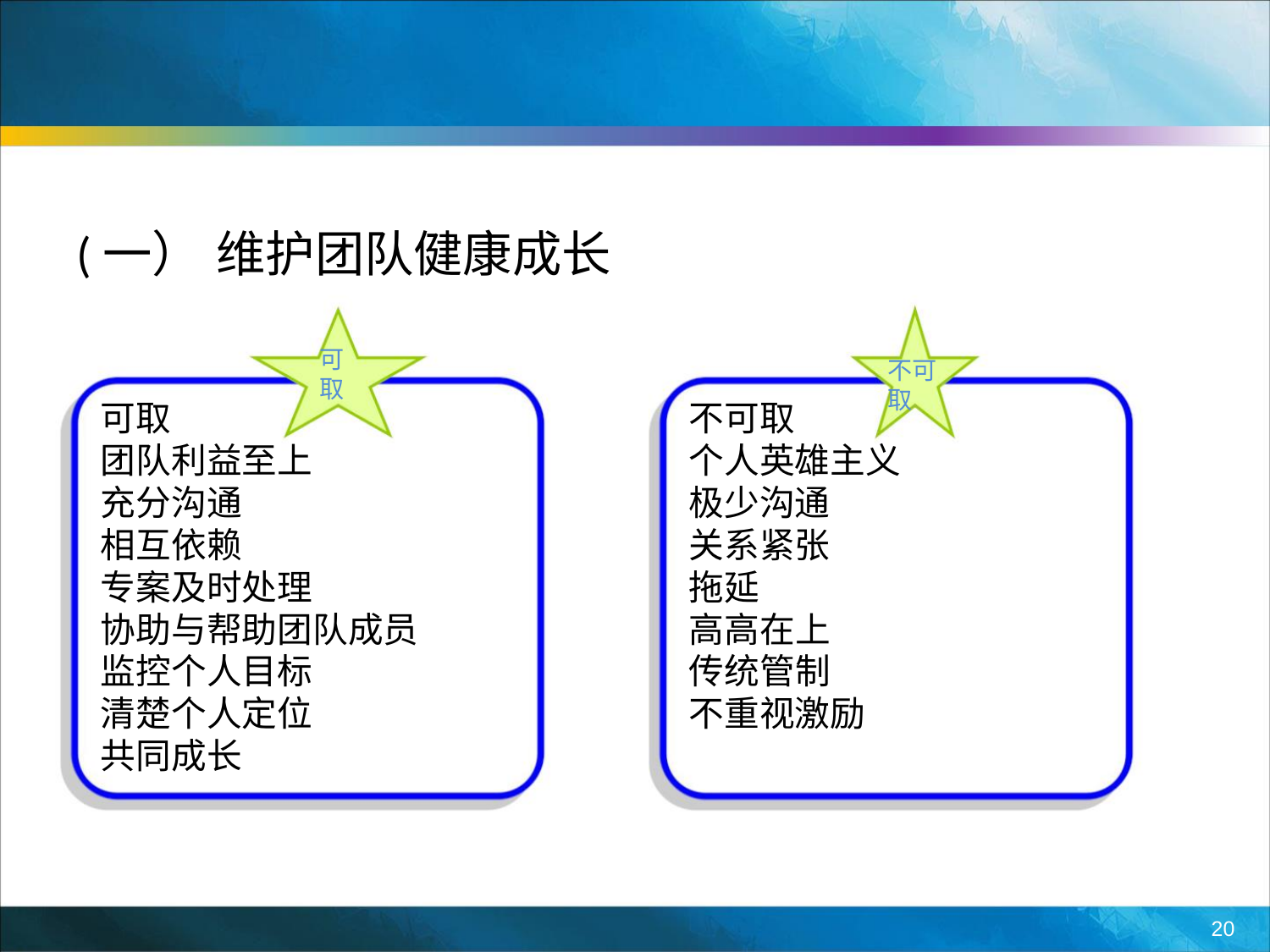

(一） 维护团队健康成长
可
取
不可
取
可取
不可取
团队利益至上
充分沟通
相互依赖
专案及时处理
协助与帮助团队成员
监控个人目标
清楚个人定位
共同成长
个人英雄主义
极少沟通
关系紧张
拖延
高高在上
传统管制
不重视激励
20